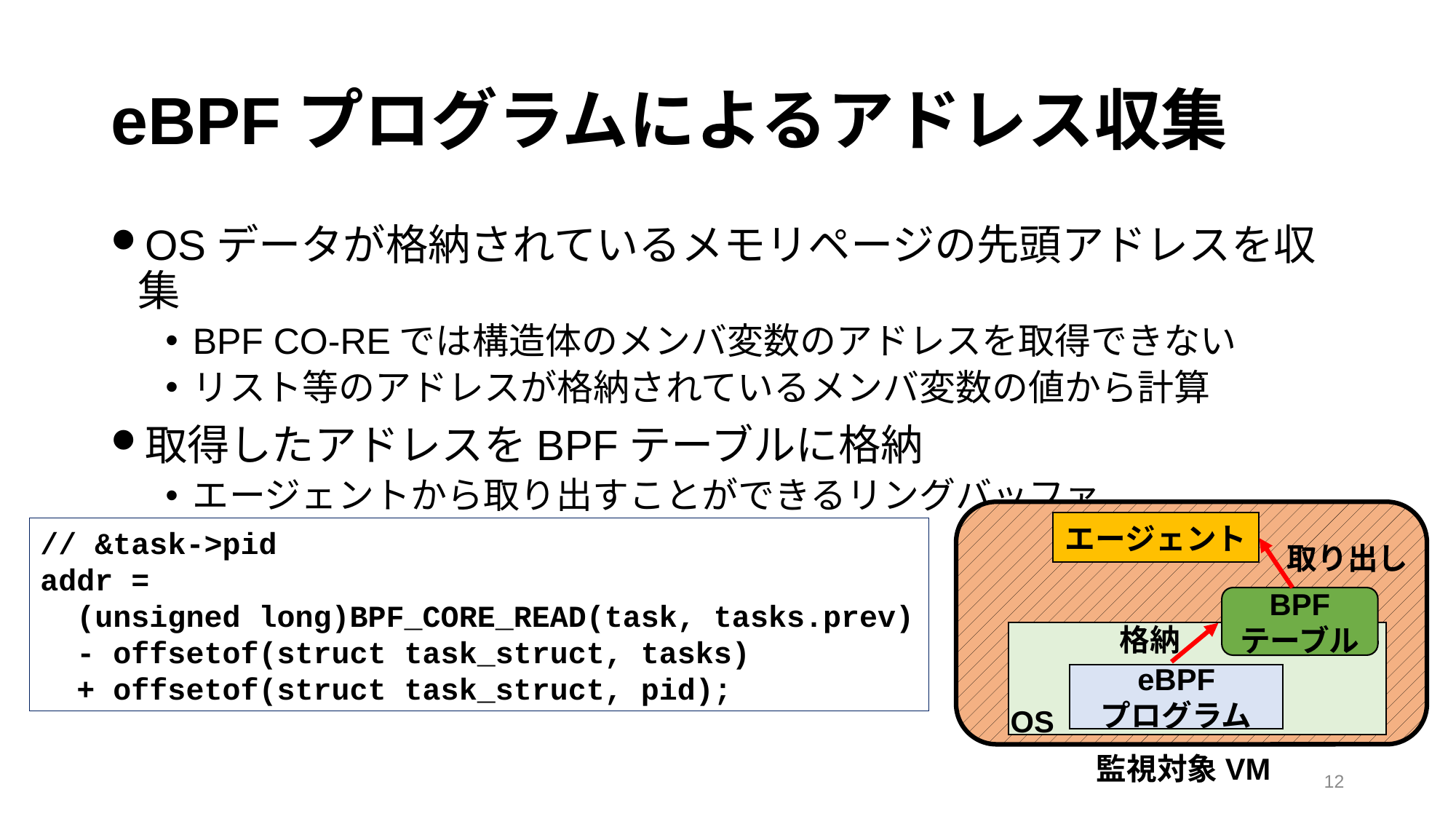

# eBPFプログラムによるアドレス収集
OSデータが格納されているメモリページの先頭アドレスを収集
BPF CO-REでは構造体のメンバ変数のアドレスを取得できない
リスト等のアドレスが格納されているメンバ変数の値から計算
取得したアドレスをBPFテーブルに格納
エージェントから取り出すことができるリングバッファ

エージェント
取り出し
BPF
テーブル
格納

eBPF
プログラム
OS
監視対象VM
// &task->pid
addr =
  (unsigned long)BPF_CORE_READ(task, tasks.prev)
  - offsetof(struct task_struct, tasks)
  + offsetof(struct task_struct, pid);
12